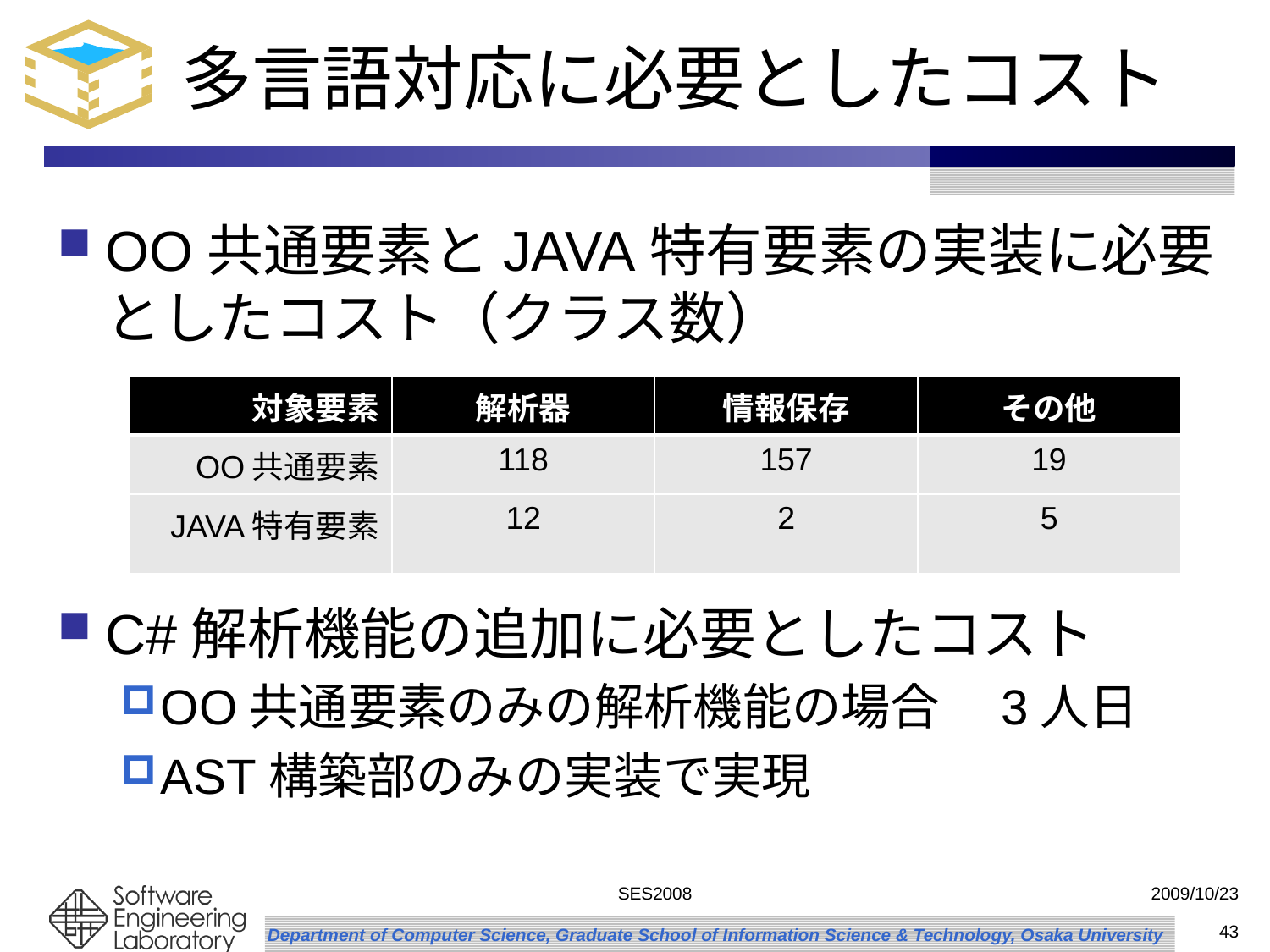

# 多言語対応に必要としたコスト
OO共通要素とJAVA特有要素の実装に必要としたコスト（クラス数）

C#解析機能の追加に必要としたコスト
OO共通要素のみの解析機能の場合　3人日
AST構築部のみの実装で実現
| 対象要素 | 解析器 | 情報保存 | その他 |
| --- | --- | --- | --- |
| OO共通要素 | 118 | 157 | 19 |
| JAVA特有要素 | 12 | 2 | 5 |
SES2008
2009/10/23
43